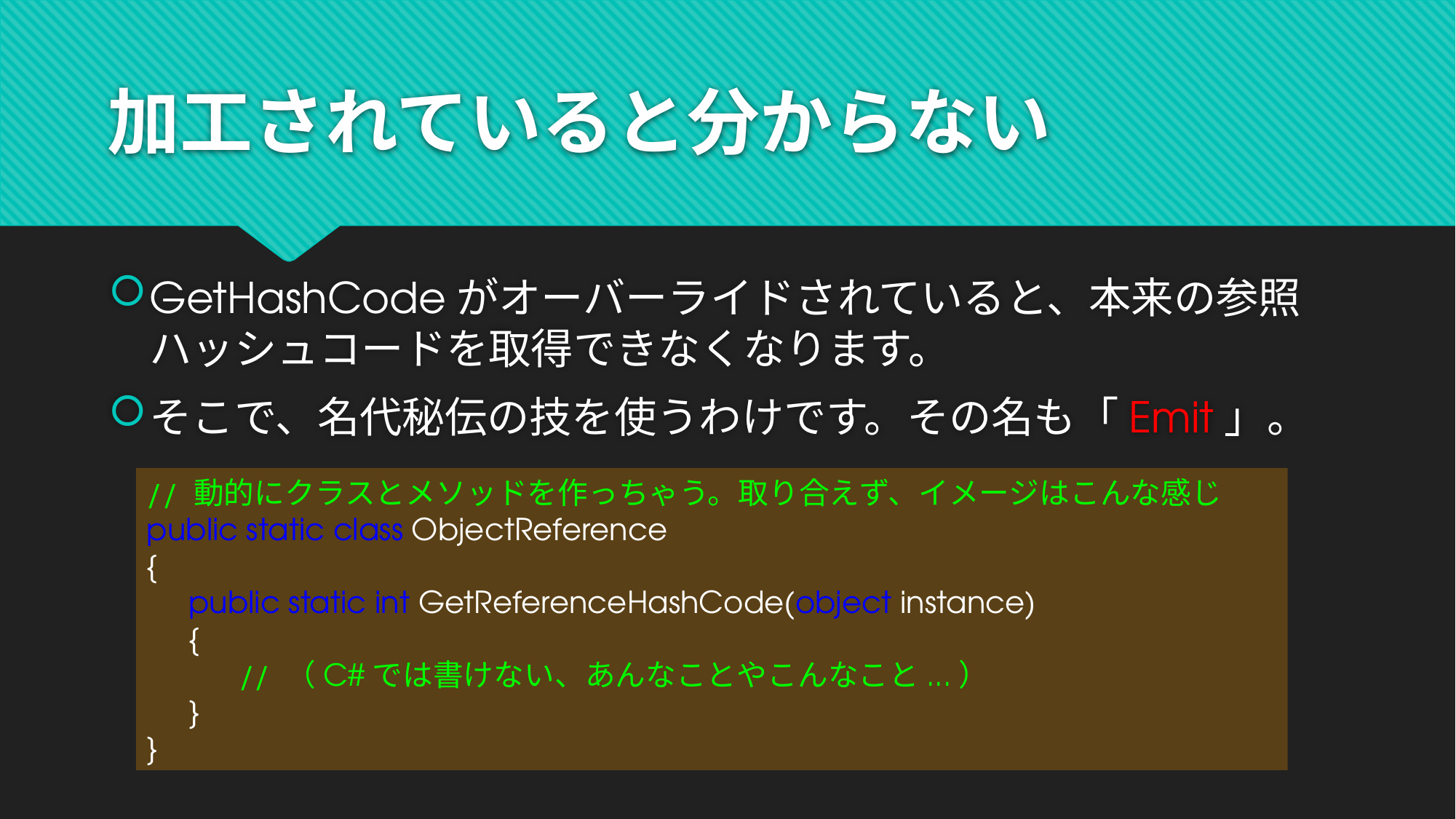

# 加工されていると分からない
GetHashCodeがオーバーライドされていると、本来の参照ハッシュコードを取得できなくなります。
そこで、名代秘伝の技を使うわけです。その名も「Emit」。
// 動的にクラスとメソッドを作っちゃう。取り合えず、イメージはこんな感じ
public static class ObjectReference
{
     public static int GetReferenceHashCode(object instance)
     {
           // （C#では書けない、あんなことやこんなこと...）
     }
}